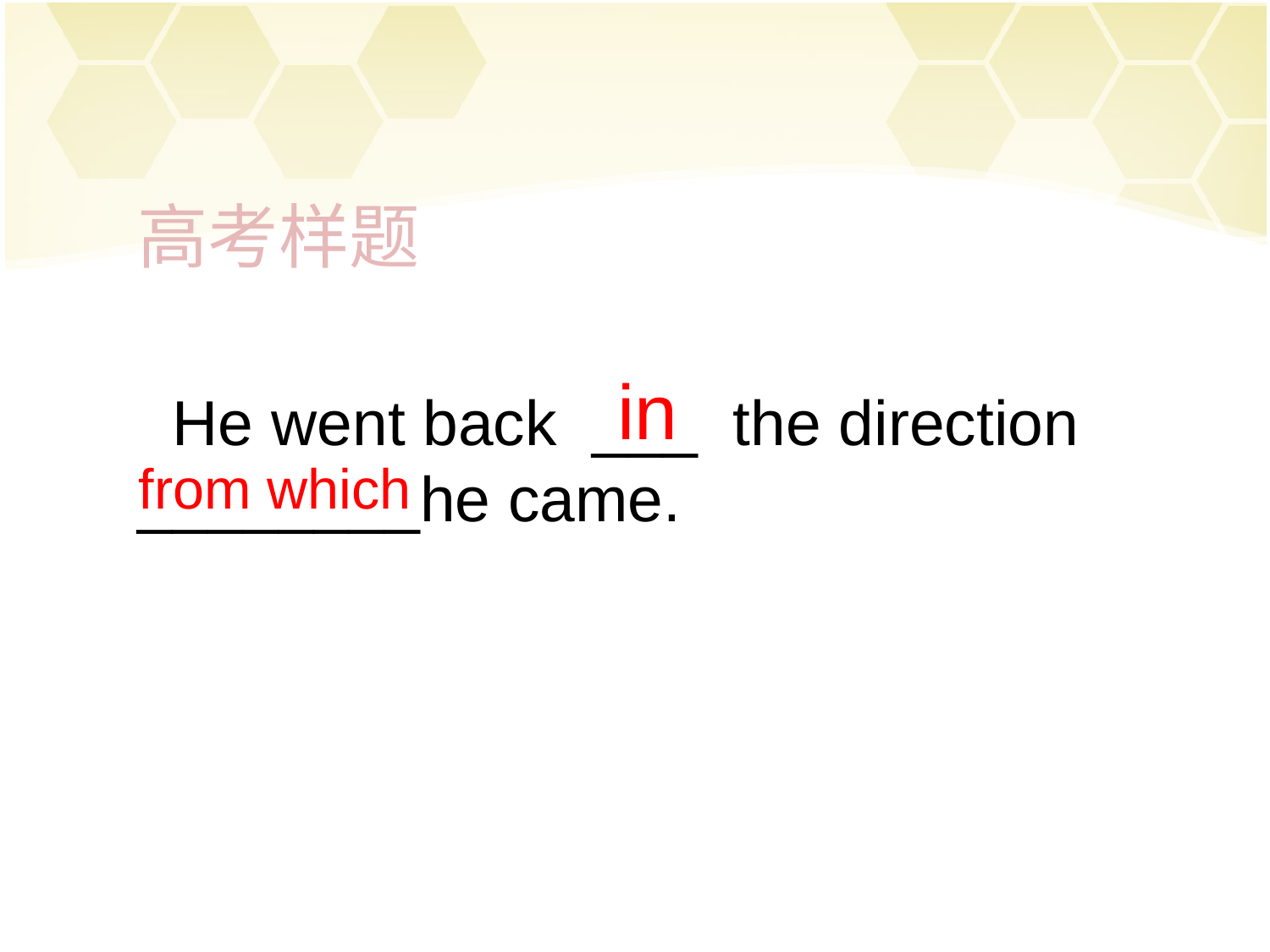

高考样题
in
  He went back  ___  the direction
________he came.
from which